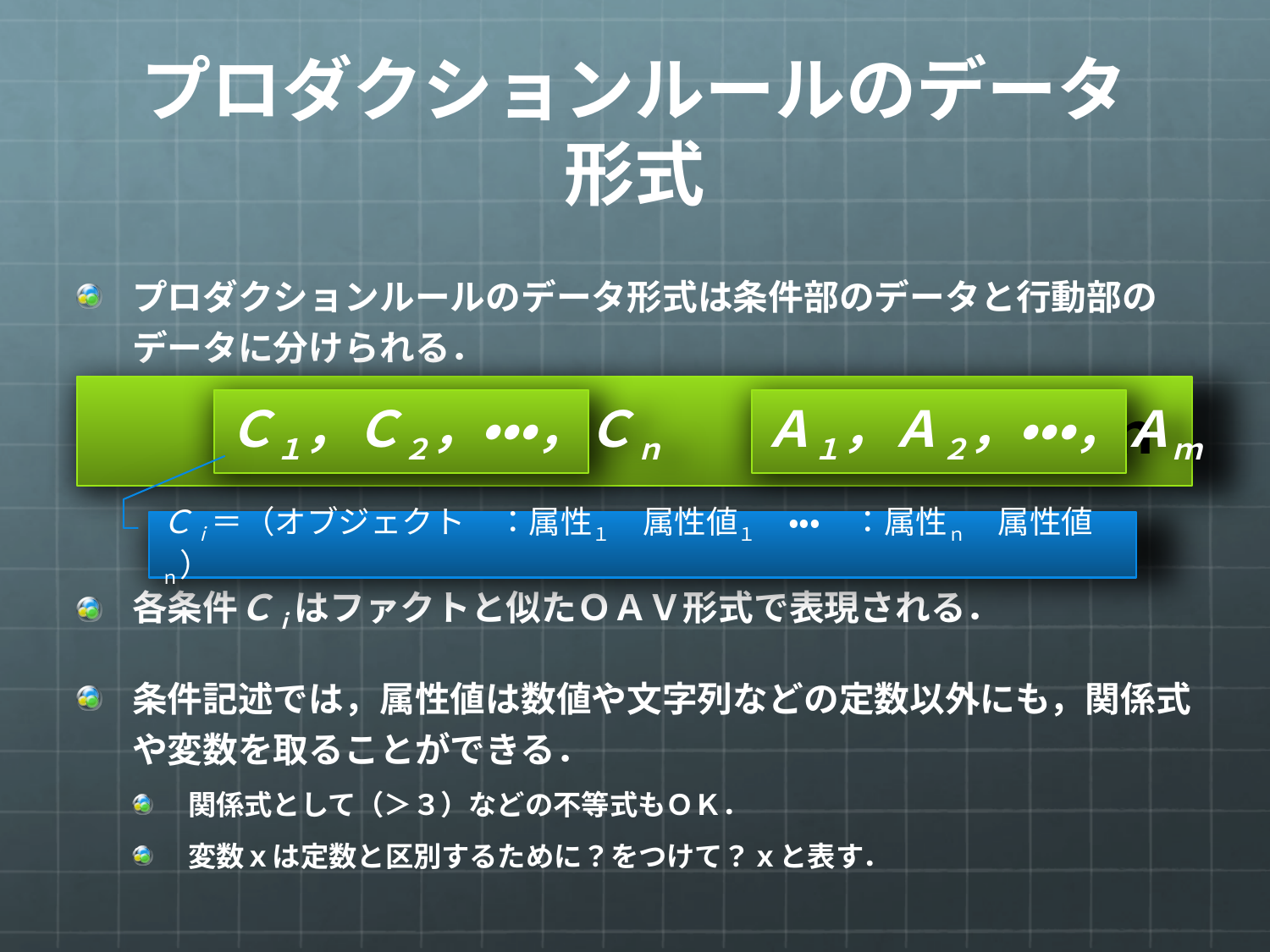

# プロダクションルールのデータ形式
プロダクションルールのデータ形式は条件部のデータと行動部のデータに分けられる．

各条件Ｃｉはファクトと似たＯＡＶ形式で表現される．
条件記述では，属性値は数値や文字列などの定数以外にも，関係式や変数を取ることができる．
関係式として（＞３）などの不等式もＯＫ．
変数ｘは定数と区別するために？をつけて？ｘと表す．
　　ｉｆ　　　　　　　　　　　ｔｈｅｎ
Ｃ１，Ｃ２，・・・，Ｃｎ
Ａ１，Ａ２，・・・，Ａｍ
Ｃｉ＝（オブジェクト　：属性１　属性値１　・・・　：属性ｎ　属性値ｎ）